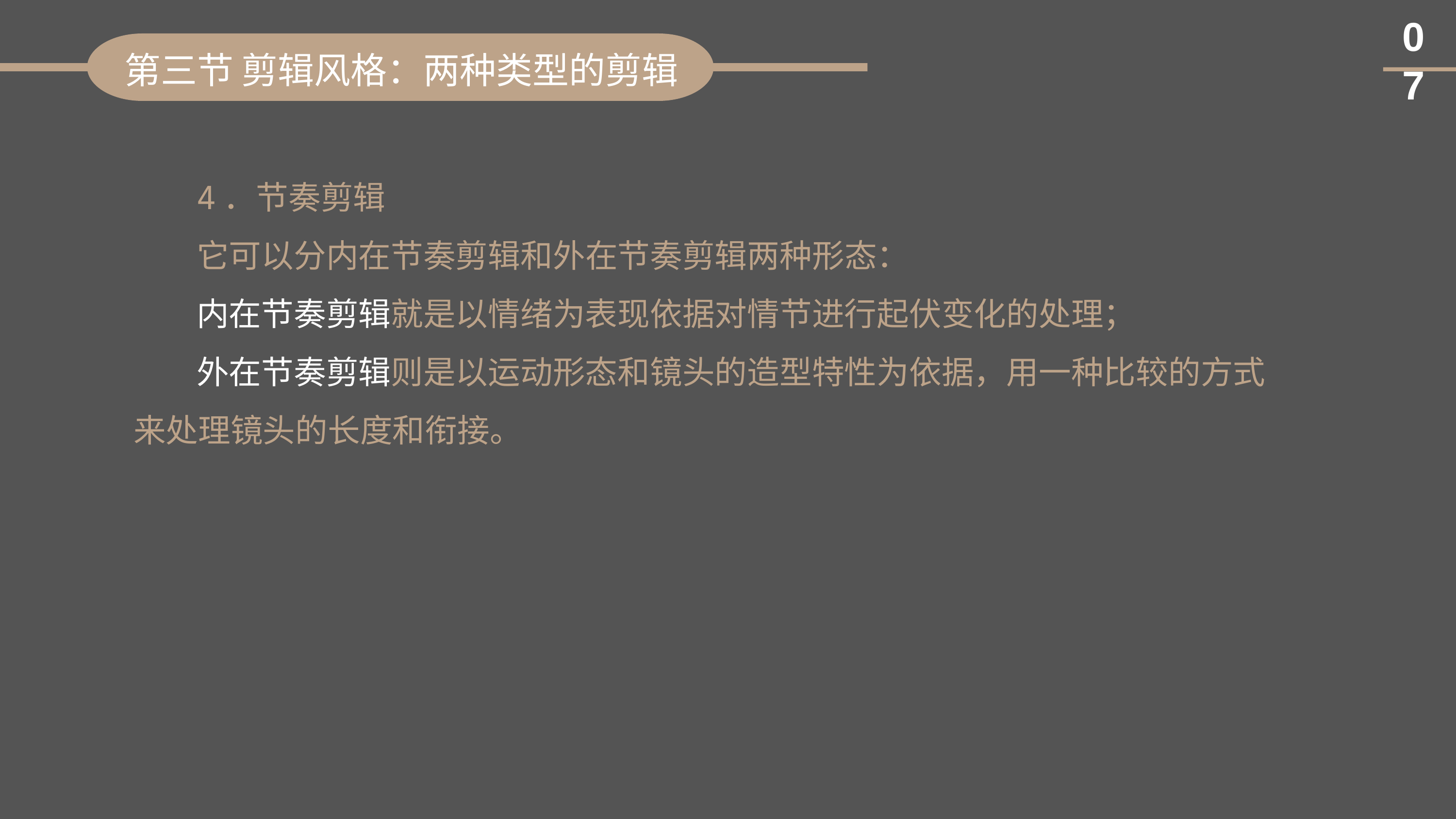

07

第三节 剪辑风格：两种类型的剪辑

4．节奏剪辑
它可以分内在节奏剪辑和外在节奏剪辑两种形态：
内在节奏剪辑就是以情绪为表现依据对情节进行起伏变化的处理；
外在节奏剪辑则是以运动形态和镜头的造型特性为依据，用一种比较的方式来处理镜头的长度和衔接。